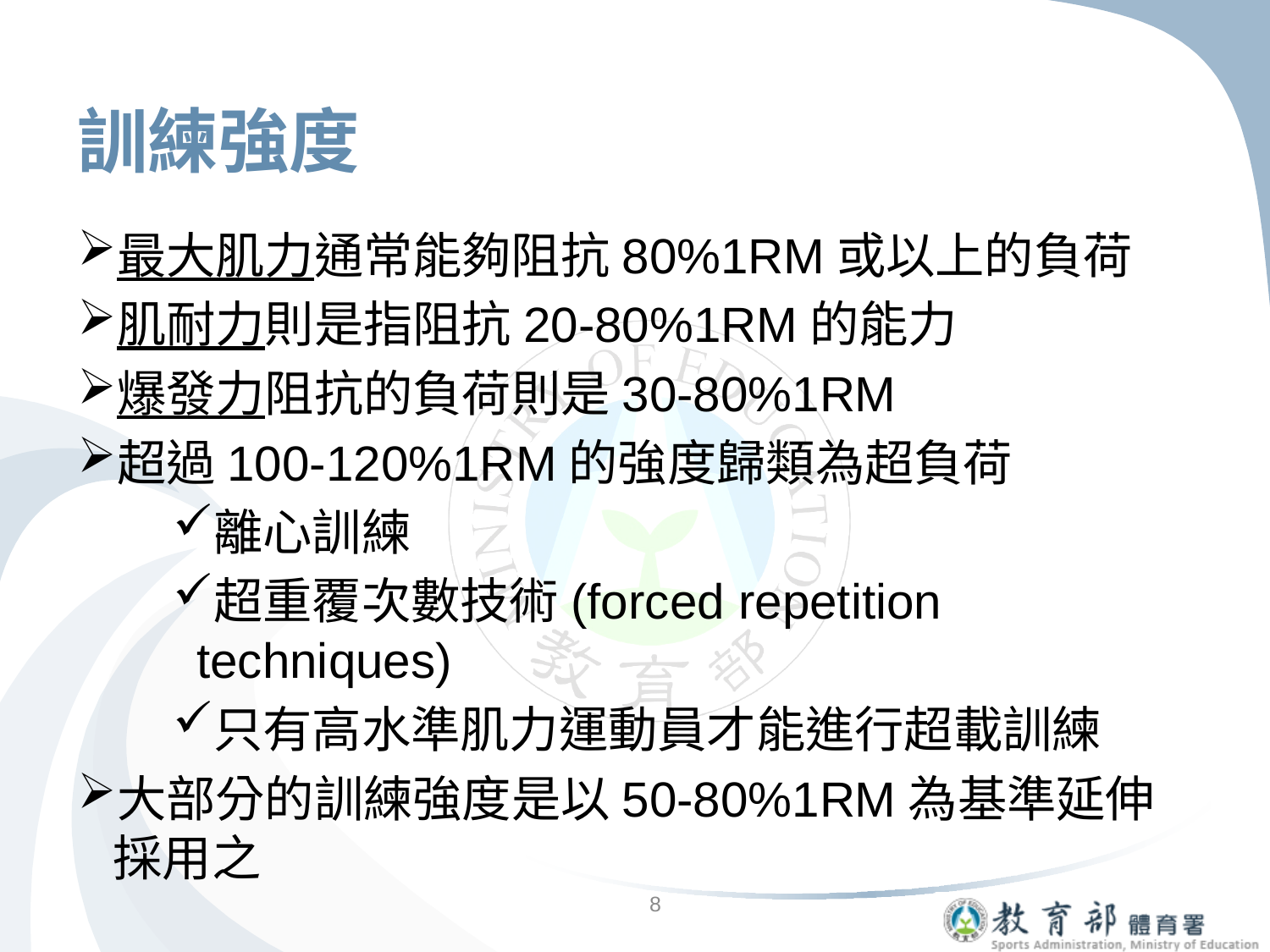

# 訓練強度
最大肌力通常能夠阻抗80%1RM或以上的負荷
肌耐力則是指阻抗20-80%1RM的能力
爆發力阻抗的負荷則是30-80%1RM
超過100-120%1RM的強度歸類為超負荷
離心訓練
超重覆次數技術(forced repetition techniques)
只有高水準肌力運動員才能進行超載訓練
大部分的訓練強度是以50-80%1RM為基準延伸採用之
8